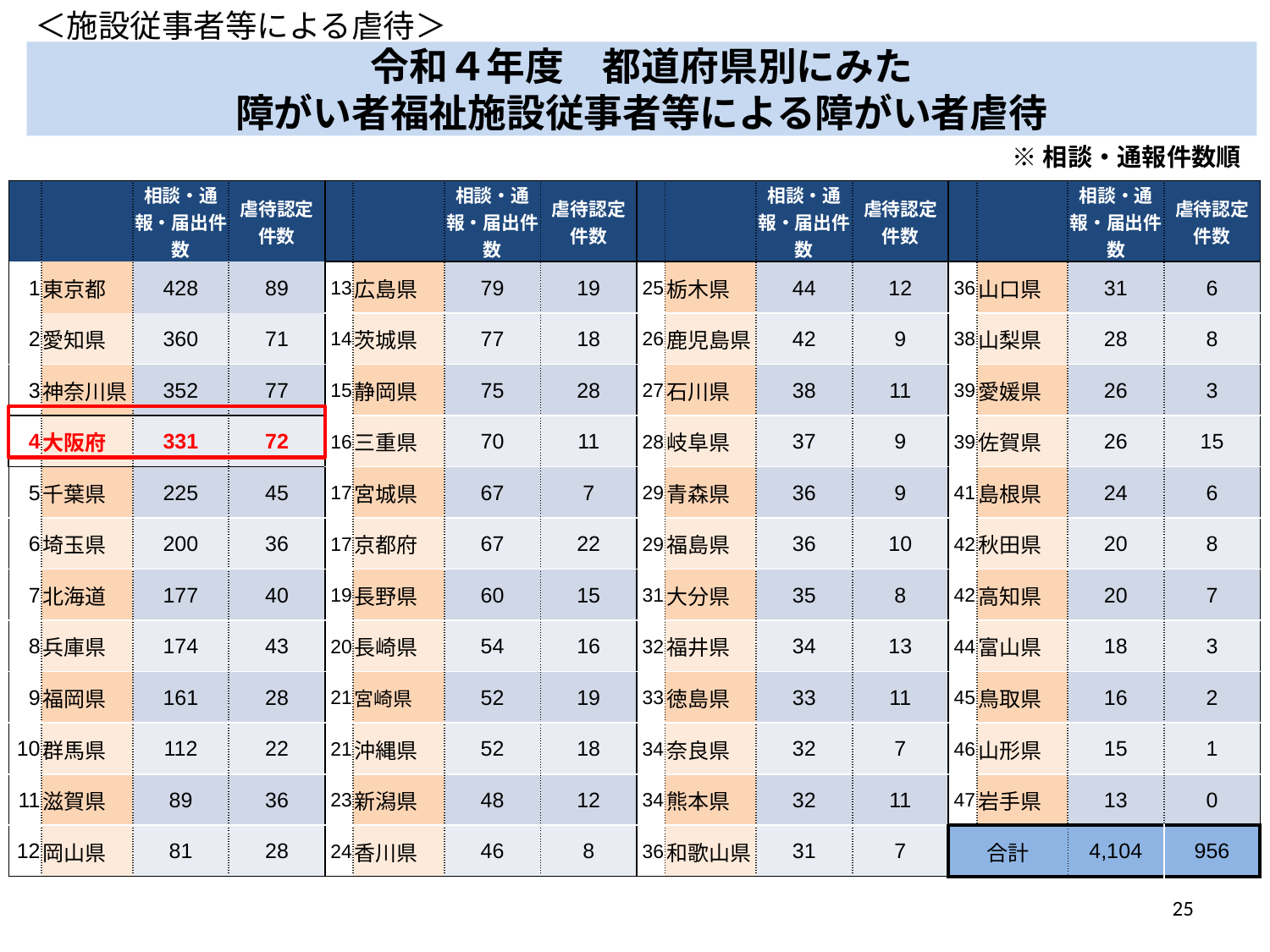

＜施設従事者等による虐待＞
# 令和４年度　都道府県別にみた 障がい者福祉施設従事者等による障がい者虐待
※相談・通報件数順
|  |  | 相談・通報・届出件数 | 虐待認定 件数 |  |  | 相談・通報・届出件数 | 虐待認定 件数 |  |  | 相談・通報・届出件数 | 虐待認定 件数 |  |  | 相談・通報・届出件数 | 虐待認定 件数 |
| --- | --- | --- | --- | --- | --- | --- | --- | --- | --- | --- | --- | --- | --- | --- | --- |
| 1 | 東京都 | 428 | 89 | 13 | 広島県 | 79 | 19 | 25 | 栃木県 | 44 | 12 | 36 | 山口県 | 31 | 6 |
| 2 | 愛知県 | 360 | 71 | 14 | 茨城県 | 77 | 18 | 26 | 鹿児島県 | 42 | 9 | 38 | 山梨県 | 28 | 8 |
| 3 | 神奈川県 | 352 | 77 | 15 | 静岡県 | 75 | 28 | 27 | 石川県 | 38 | 11 | 39 | 愛媛県 | 26 | 3 |
| 4 | 大阪府 | 331 | 72 | 16 | 三重県 | 70 | 11 | 28 | 岐阜県 | 37 | 9 | 39 | 佐賀県 | 26 | 15 |
| 5 | 千葉県 | 225 | 45 | 17 | 宮城県 | 67 | 7 | 29 | 青森県 | 36 | 9 | 41 | 島根県 | 24 | 6 |
| 6 | 埼玉県 | 200 | 36 | 17 | 京都府 | 67 | 22 | 29 | 福島県 | 36 | 10 | 42 | 秋田県 | 20 | 8 |
| 7 | 北海道 | 177 | 40 | 19 | 長野県 | 60 | 15 | 31 | 大分県 | 35 | 8 | 42 | 高知県 | 20 | 7 |
| 8 | 兵庫県 | 174 | 43 | 20 | 長崎県 | 54 | 16 | 32 | 福井県 | 34 | 13 | 44 | 富山県 | 18 | 3 |
| 9 | 福岡県 | 161 | 28 | 21 | 宮崎県 | 52 | 19 | 33 | 徳島県 | 33 | 11 | 45 | 鳥取県 | 16 | 2 |
| 10 | 群馬県 | 112 | 22 | 21 | 沖縄県 | 52 | 18 | 34 | 奈良県 | 32 | 7 | 46 | 山形県 | 15 | 1 |
| 11 | 滋賀県 | 89 | 36 | 23 | 新潟県 | 48 | 12 | 34 | 熊本県 | 32 | 11 | 47 | 岩手県 | 13 | 0 |
| 12 | 岡山県 | 81 | 28 | 24 | 香川県 | 46 | 8 | 36 | 和歌山県 | 31 | 7 | 合計 |  | 4,104 | 956 |

25